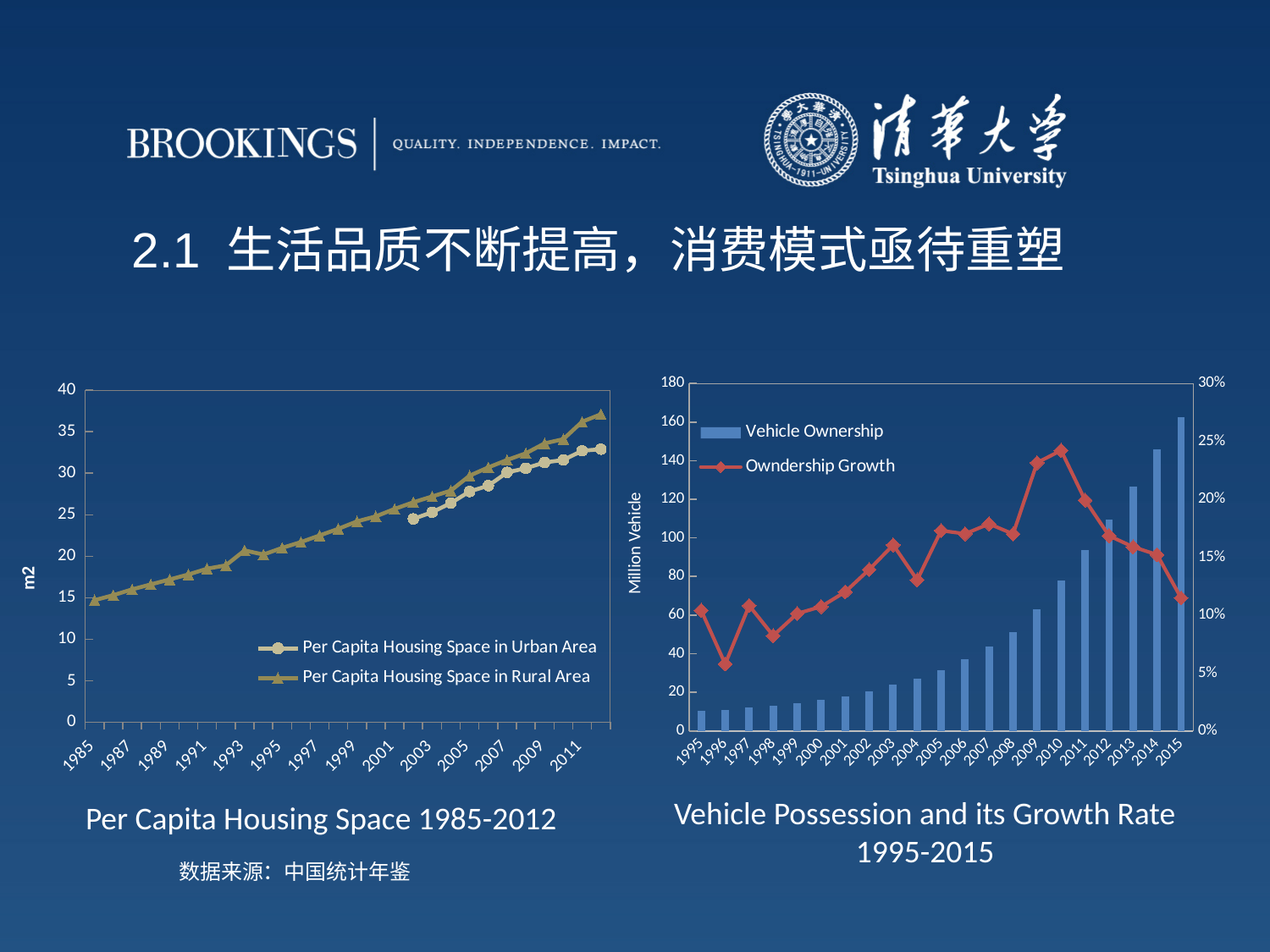

# 2.1 生活品质不断提高，消费模式亟待重塑

### Chart

| Category |  |  |
|---|---|---|
| 1985.0 | None | 14.7 |
| 1986.0 | None | 15.3 |
| 1987.0 | None | 16.0 |
| 1988.0 | None | 16.6 |
| 1989.0 | None | 17.2 |
| 1990.0 | None | 17.8 |
| 1991.0 | None | 18.5 |
| 1992.0 | None | 18.9 |
| 1993.0 | None | 20.7 |
| 1994.0 | None | 20.2 |
| 1995.0 | None | 21.0 |
| 1996.0 | None | 21.7 |
| 1997.0 | None | 22.5 |
| 1998.0 | None | 23.3 |
| 1999.0 | None | 24.2 |
| 2000.0 | None | 24.8 |
| 2001.0 | None | 25.7 |
| 2002.0 | 24.5 | 26.5 |
| 2003.0 | 25.3 | 27.2 |
| 2004.0 | 26.4 | 27.9 |
| 2005.0 | 27.8 | 29.7 |
| 2006.0 | 28.5 | 30.7 |
| 2007.0 | 30.1 | 31.6 |
| 2008.0 | 30.6 | 32.4 |
| 2009.0 | 31.3 | 33.6 |
| 2010.0 | 31.6 | 34.1 |
| 2011.0 | 32.7 | 36.2 |
| 2012.0 | 32.9 | 37.1 |

### Chart

| Category |  |  |
|---|---|---|
| 1995.0 | 10.4 | 0.104033970276009 |
| 1996.0 | 11.0008 | 0.0577692307692307 |
| 1997.0 | 12.1909 | 0.108183041233365 |
| 1998.0 | 13.193 | 0.0822006578677537 |
| 1999.0 | 14.5294 | 0.101296141893428 |
| 2000.0 | 16.08909999999998 | 0.107347860200697 |
| 2001.0 | 18.0204 | 0.120037789559391 |
| 2002.0 | 20.5317 | 0.13935872677632 |
| 2003.0 | 23.8293 | 0.160610178407049 |
| 2004.0 | 26.9371 | 0.130419273751222 |
| 2005.0 | 31.5966 | 0.172977046526909 |
| 2006.0 | 36.9735 | 0.170173373084446 |
| 2007.0 | 43.5836 | 0.17877939605393 |
| 2008.0 | 50.9961 | 0.17007544122101 |
| 2009.0 | 62.8061 | 0.231586336994398 |
| 2010.0 | 78.018 | 0.242204180804094 |
| 2011.0 | 93.563 | 0.199248891281499 |
| 2012.0 | 109.3309 | 0.168527088699593 |
| 2013.0 | 126.7014 | 0.158880060440369 |
| 2014.0 | 145.9811 | 0.15216643225726 |
| 2015.0 | 162.73 | 0.114733345618029 |
Per Capita Housing Space 1985-2012
Vehicle Possession and its Growth Rate 1995-2015
数据来源：中国统计年鉴